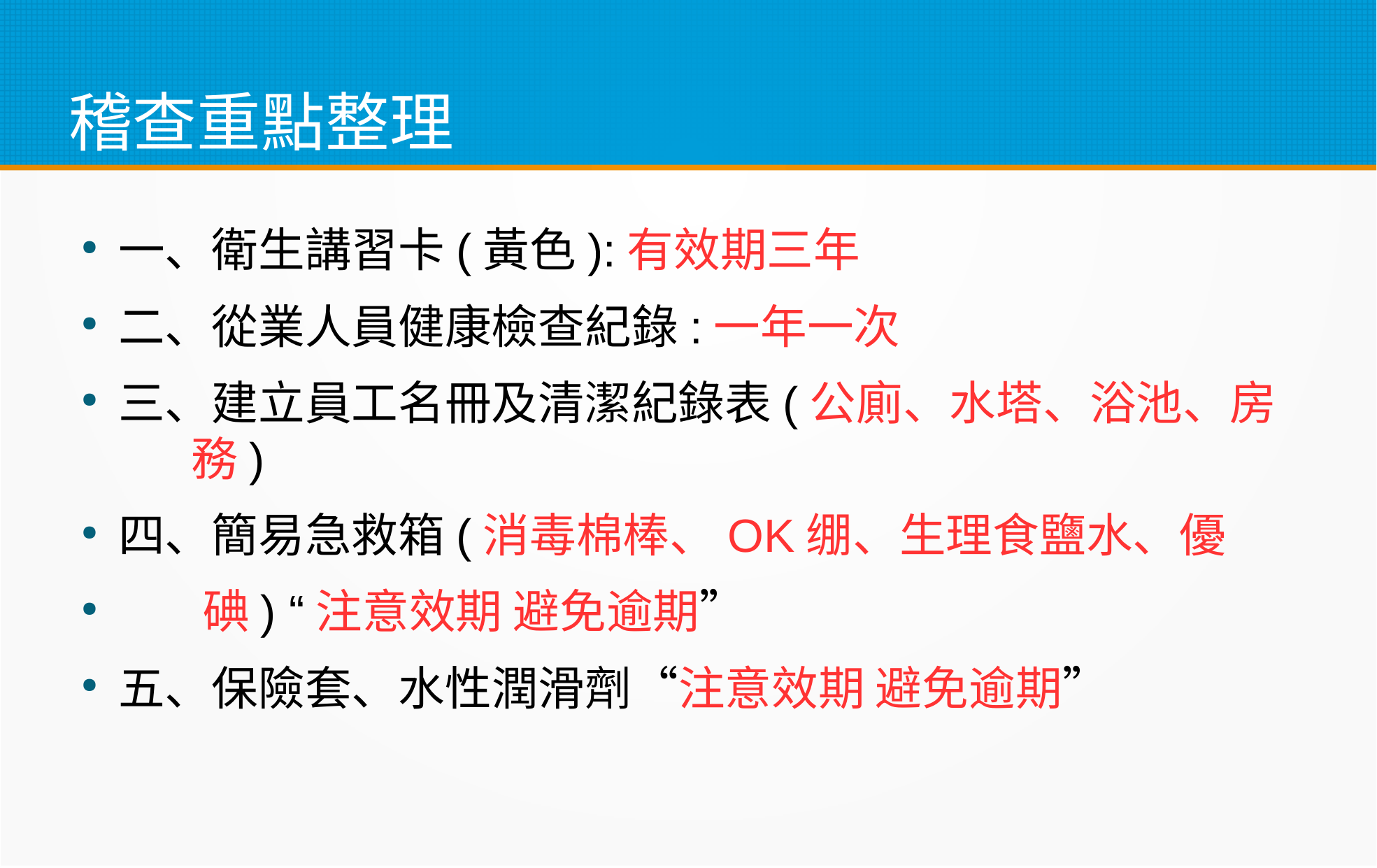

稽查重點整理
一、衛生講習卡(黃色):有效期三年
二、從業人員健康檢查紀錄:一年一次
三、建立員工名冊及清潔紀錄表(公廁、水塔、浴池、房          務)
四、簡易急救箱(消毒棉棒、OK绷、生理食鹽水、優
       碘) “注意效期 避免逾期”
五、保險套、水性潤滑劑“注意效期 避免逾期”